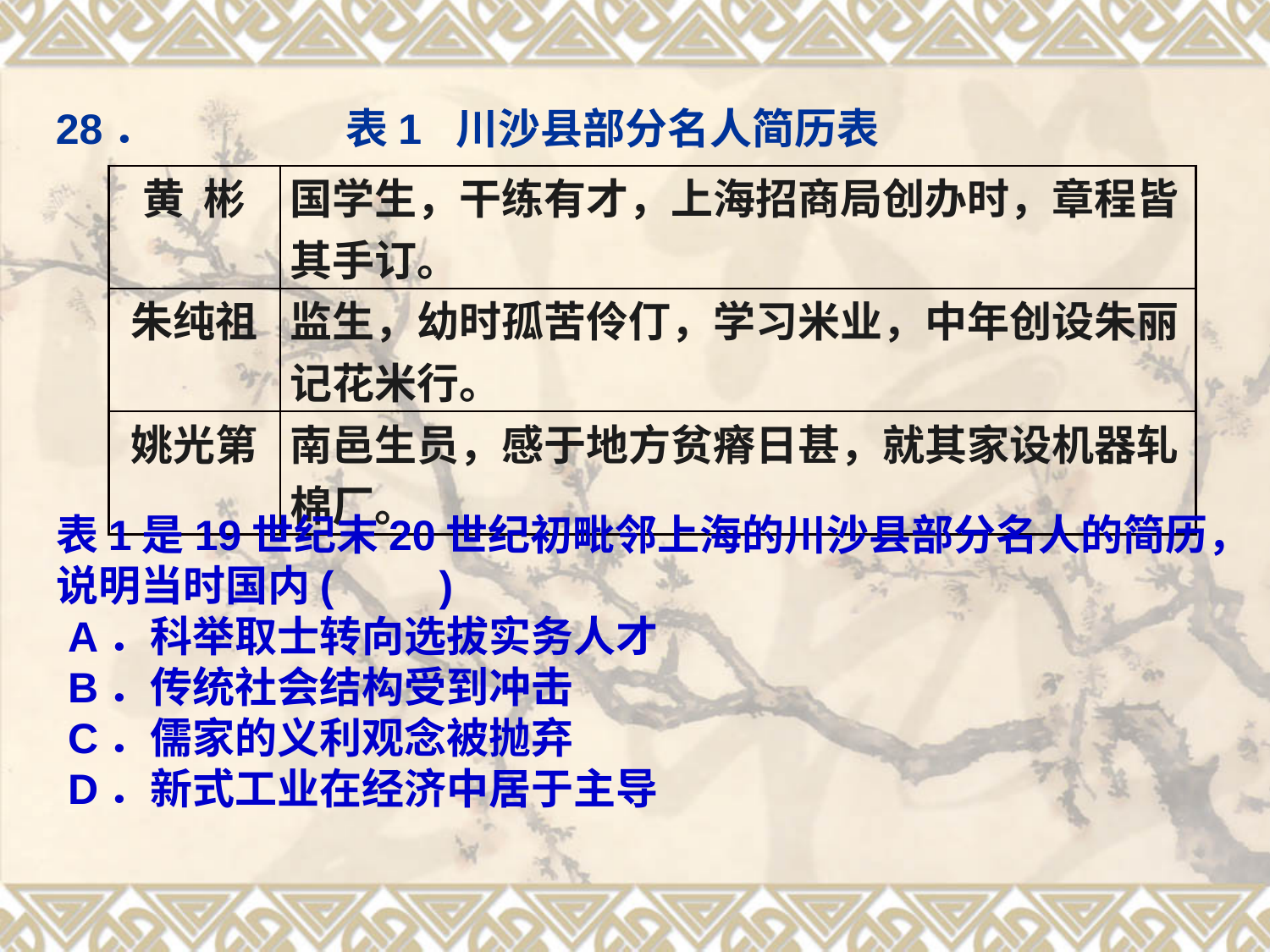

28．                    表1  川沙县部分名人简历表
| 黄 彬 | 国学生，干练有才，上海招商局创办时，章程皆其手订。 |
| --- | --- |
| 朱纯祖 | 监生，幼时孤苦伶仃，学习米业，中年创设朱丽记花米行。 |
| 姚光第 | 南邑生员，感于地方贫瘠日甚，就其家设机器轧棉厂。 |

表1是19世纪末20世纪初毗邻上海的川沙县部分名人的简历，说明当时国内(　　)
 A．科举取士转向选拔实务人才
 B．传统社会结构受到冲击
 C．儒家的义利观念被抛弃
 D．新式工业在经济中居于主导